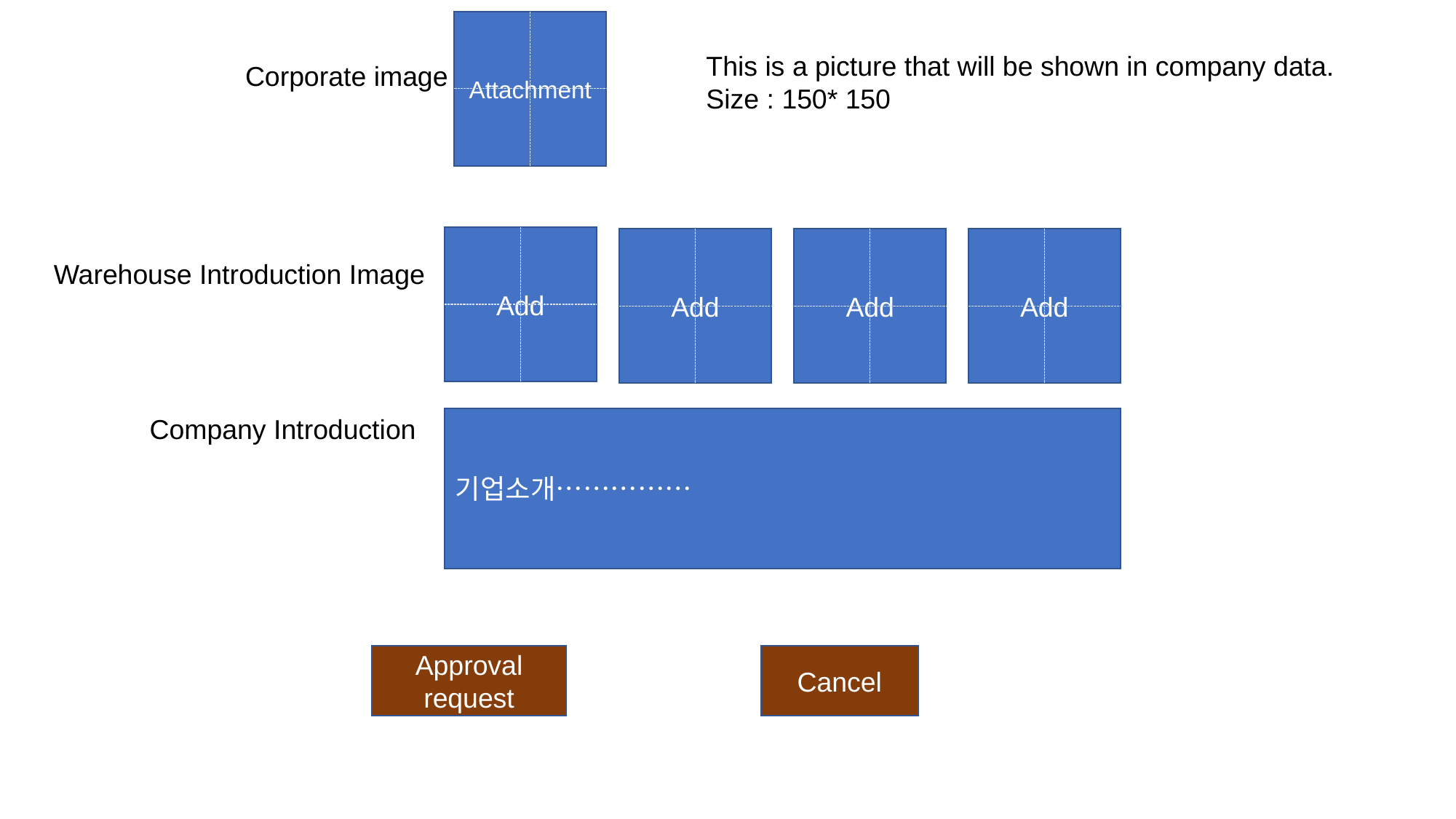

Attachment
This is a picture that will be shown in company data.
Size : 150* 150
Corporate image
Add
Add
Add
Add
Warehouse Introduction Image
Company Introduction
기업소개……………
Approval request
Cancel